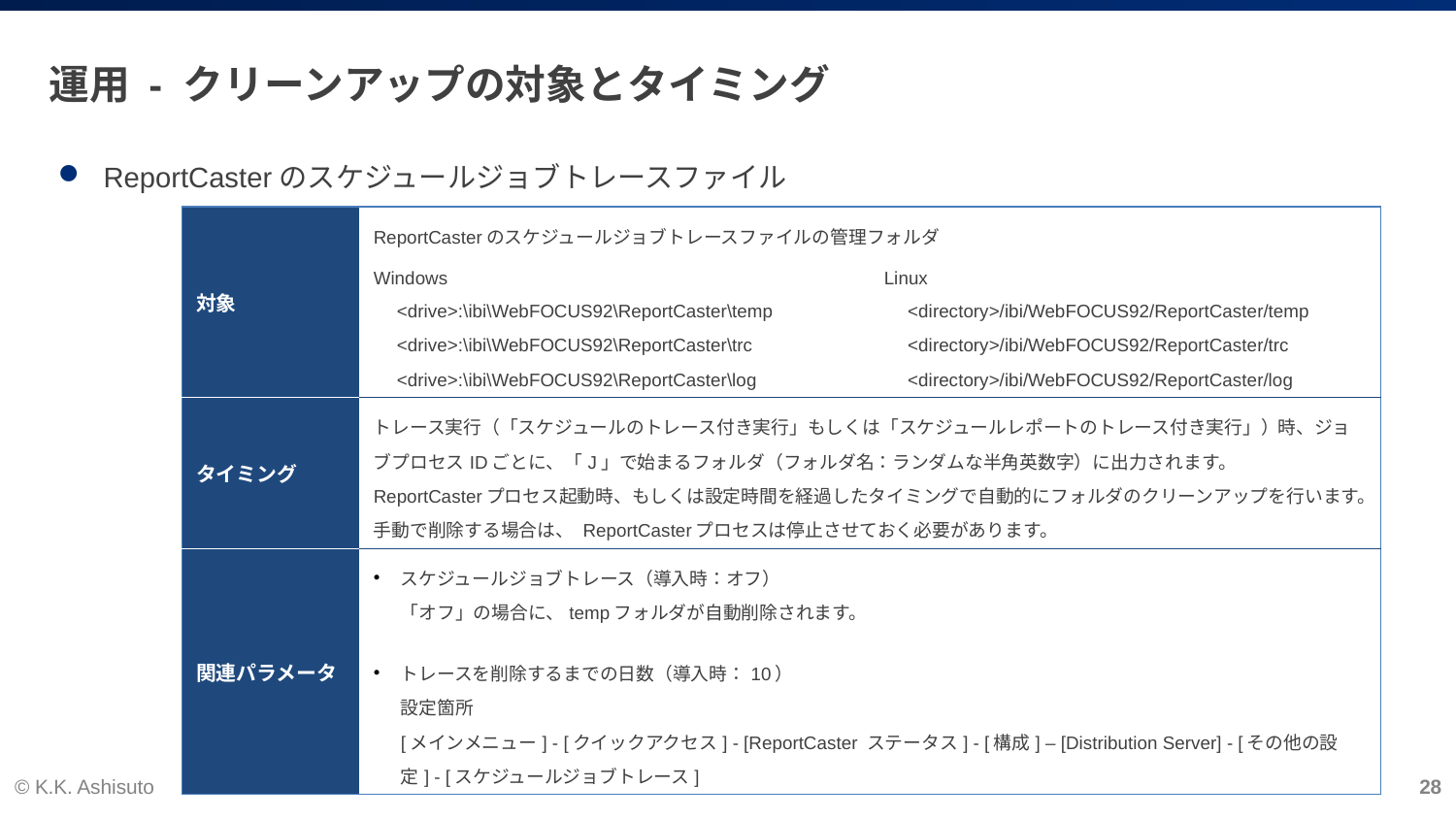

# 運用 - クリーンアップの対象とタイミング
ReportCasterのスケジュールジョブトレースファイル
| 対象 | ReportCasterのスケジュールジョブトレースファイルの管理フォルダ |  |
| --- | --- | --- |
|  | Windows 　<drive>:\ibi\WebFOCUS92\ReportCaster\temp 　<drive>:\ibi\WebFOCUS92\ReportCaster\trc 　<drive>:\ibi\WebFOCUS92\ReportCaster\log | Linux 　<directory>/ibi/WebFOCUS92/ReportCaster/temp 　<directory>/ibi/WebFOCUS92/ReportCaster/trc 　<directory>/ibi/WebFOCUS92/ReportCaster/log |
| タイミング | トレース実行（「スケジュールのトレース付き実行」もしくは「スケジュールレポートのトレース付き実行」）時、ジョブプロセスIDごとに、「J」で始まるフォルダ（フォルダ名：ランダムな半角英数字）に出力されます。 ReportCasterプロセス起動時、もしくは設定時間を経過したタイミングで自動的にフォルダのクリーンアップを行います。 手動で削除する場合は、 ReportCasterプロセスは停止させておく必要があります。 |  |
| 関連パラメータ | スケジュールジョブトレース（導入時：オフ） 「オフ」の場合に、tempフォルダが自動削除されます。 トレースを削除するまでの日数（導入時：10） 設定箇所 [メインメニュー] - [クイックアクセス] - [ReportCaster ステータス] - [構成] – [Distribution Server] - [その他の設定] - [スケジュールジョブトレース] |  |
© K.K. Ashisuto
28